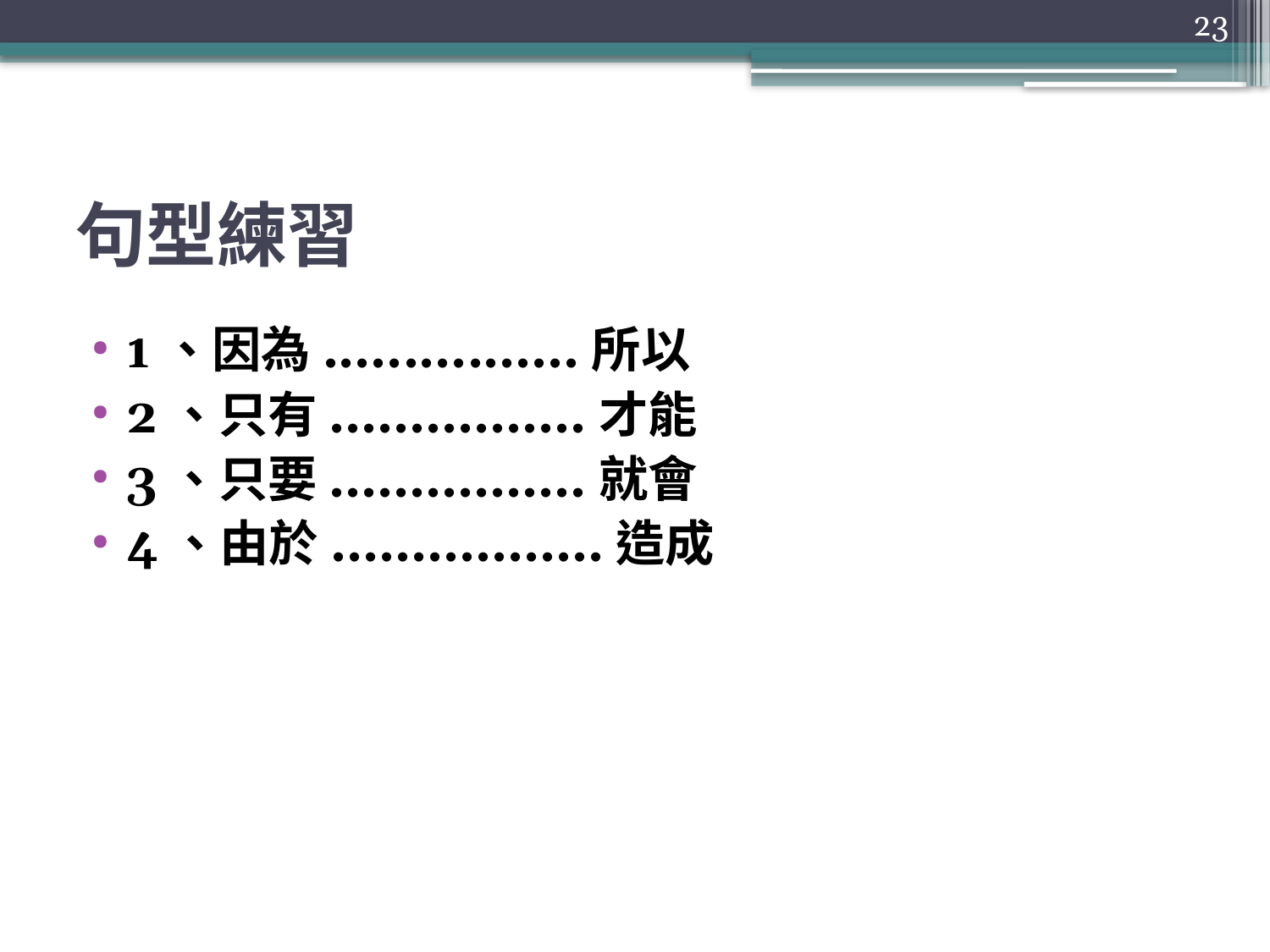

23

# 句型練習
1、因為................所以
2、只有................才能
3、只要................就會
4、由於.................造成